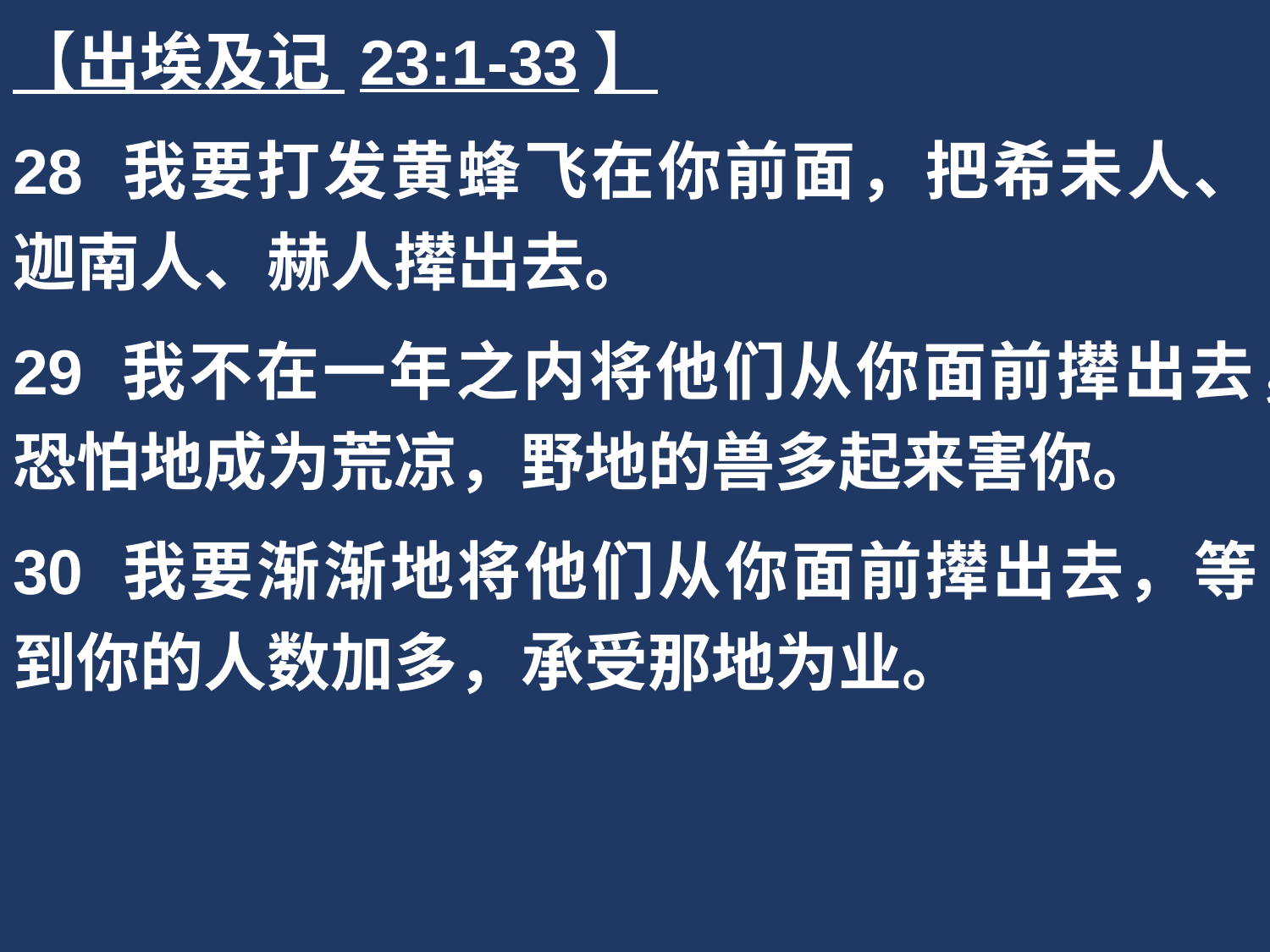

【出埃及记 23:1-33】
28 我要打发黄蜂飞在你前面，把希未人、迦南人、赫人撵出去。
29 我不在一年之内将他们从你面前撵出去，恐怕地成为荒凉，野地的兽多起来害你。
30 我要渐渐地将他们从你面前撵出去，等到你的人数加多，承受那地为业。